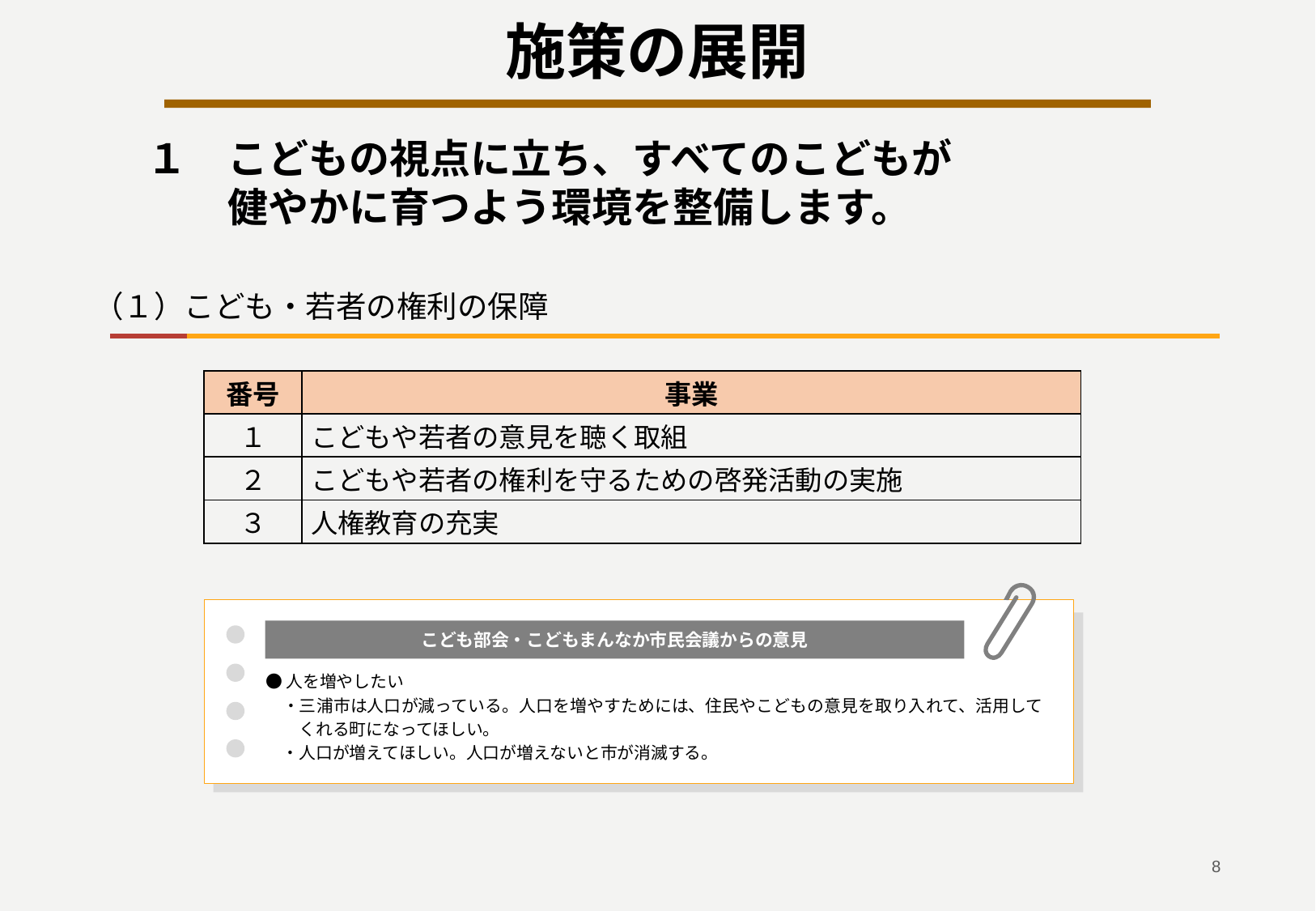

施策の展開

１　こどもの視点に立ち、すべてのこどもが
　　健やかに育つよう環境を整備します。
（１）こども・若者の権利の保障
| 番号 | 事業 |
| --- | --- |
| １ | こどもや若者の意見を聴く取組 |
| ２ | こどもや若者の権利を守るための啓発活動の実施 |
| ３ | 人権教育の充実 |

こども部会・こどもまんなか市民会議からの意見

●人を増やしたい
　・三浦市は人口が減っている。人口を増やすためには、住民やこどもの意見を取り入れて、活用してくれる町になってほしい。
　・人口が増えてほしい。人口が増えないと市が消滅する。
8